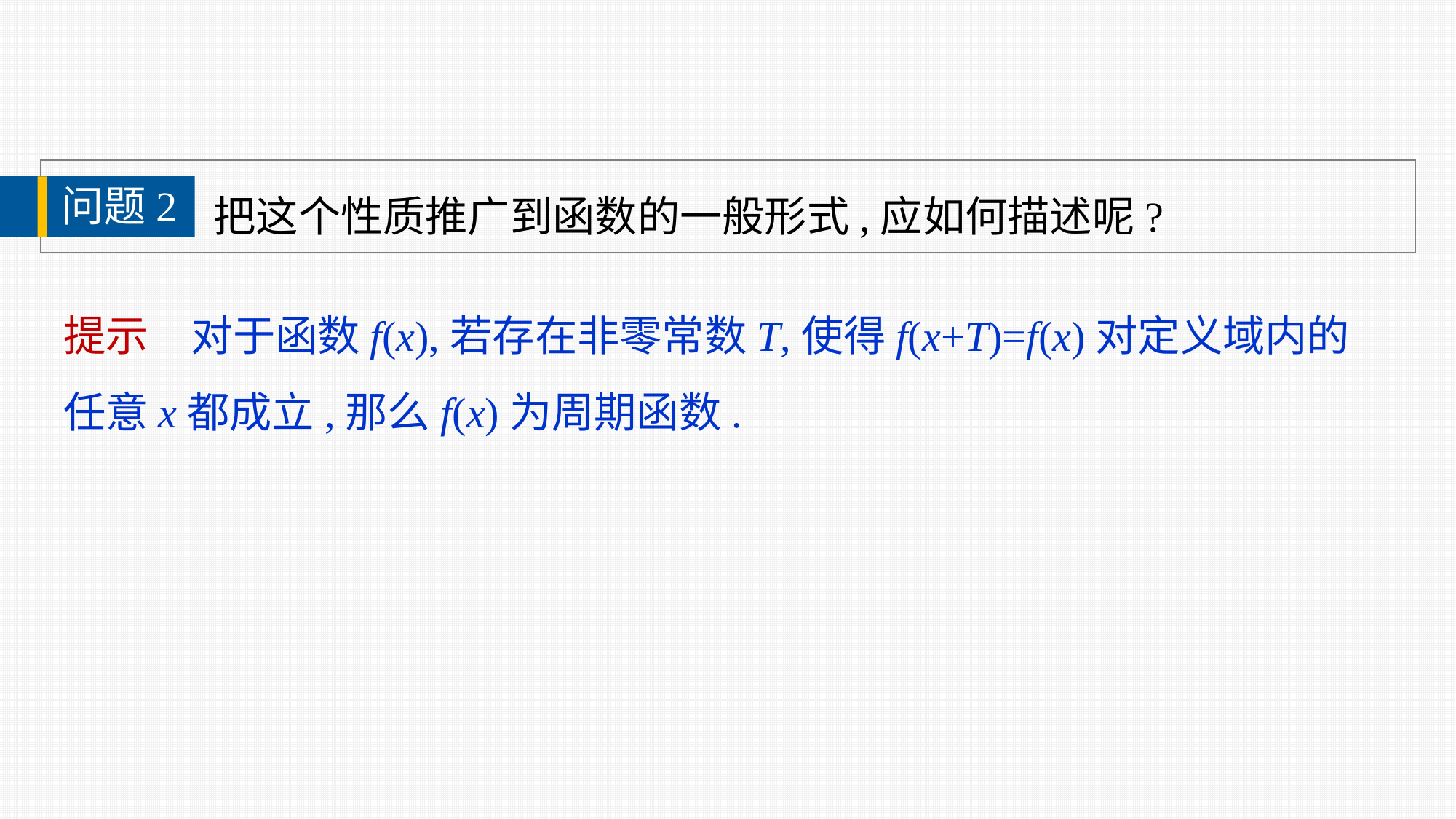

把这个性质推广到函数的一般形式,应如何描述呢?

问题2

提示　对于函数f(x),若存在非零常数T,使得f(x+T)=f(x)对定义域内的任意x都成立,那么f(x)为周期函数.